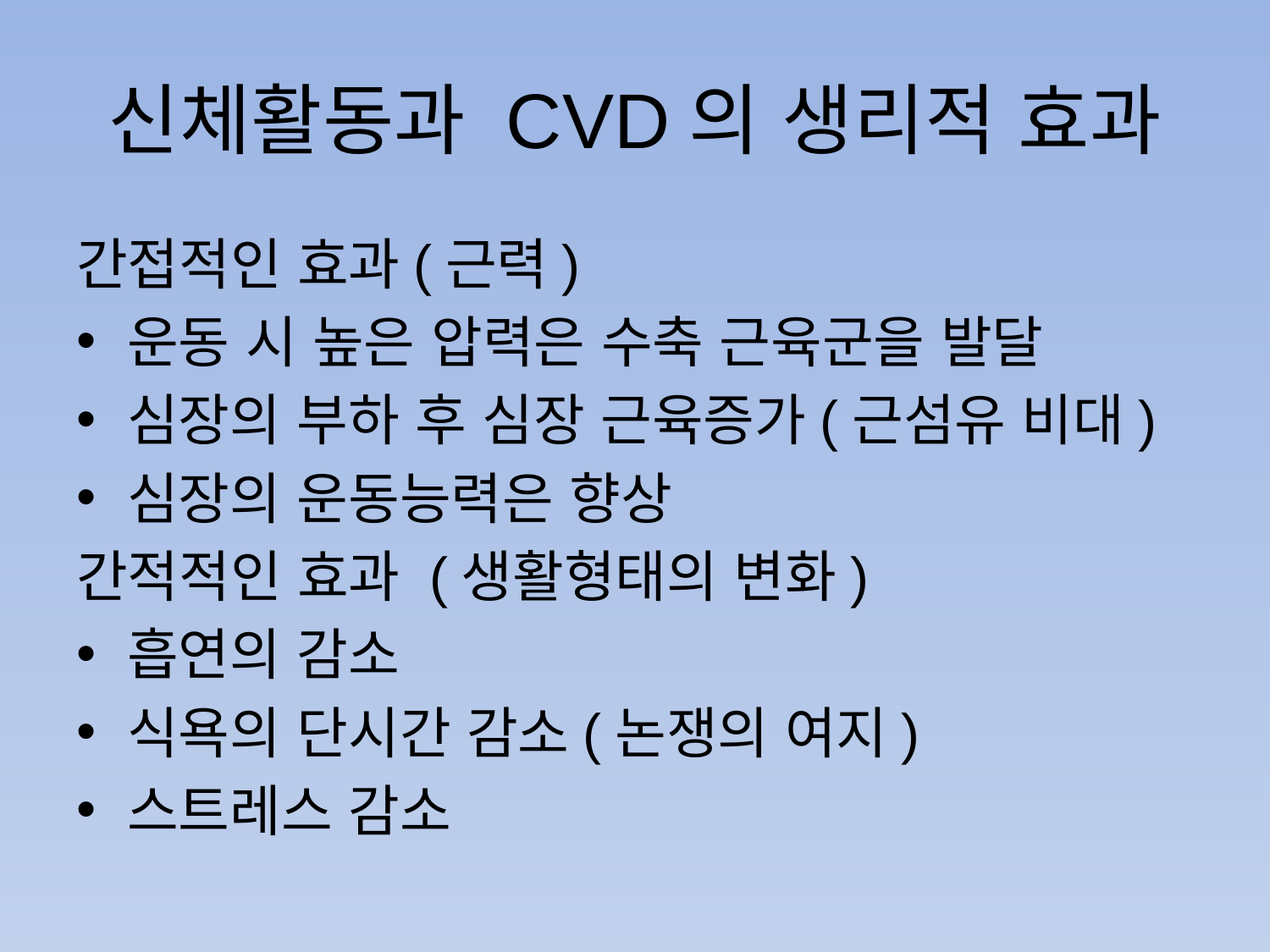

# 신체활동과 CVD의 생리적 효과
간접적인 효과(근력)
운동 시 높은 압력은 수축 근육군을 발달
심장의 부하 후 심장 근육증가(근섬유 비대)
심장의 운동능력은 향상
간적적인 효과 (생활형태의 변화)
흡연의 감소
식욕의 단시간 감소(논쟁의 여지)
스트레스 감소